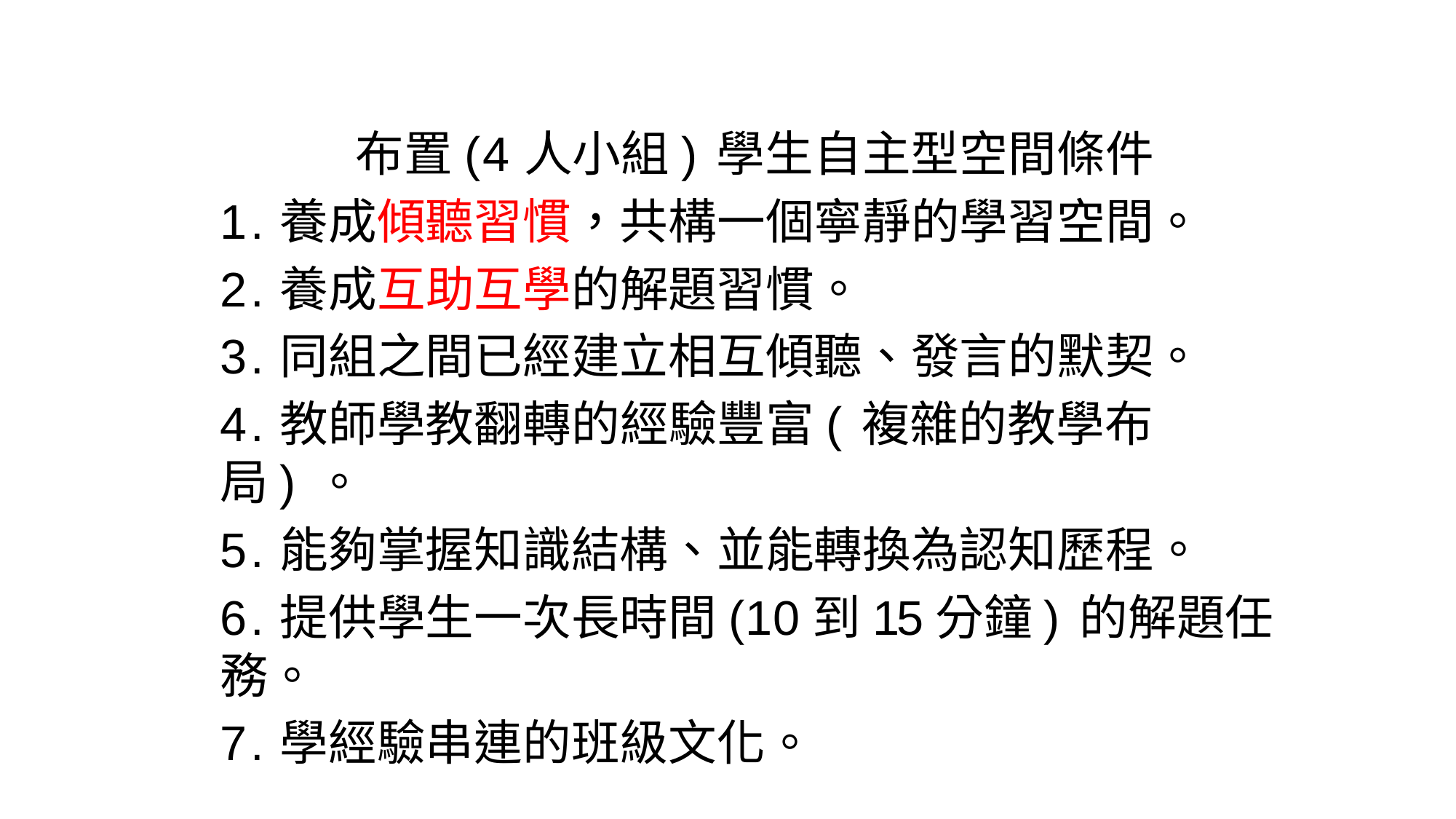

布置(4人小組)學生自主型空間條件
1.養成傾聽習慣，共構一個寧靜的學習空間。
2.養成互助互學的解題習慣。
3.同組之間已經建立相互傾聽、發言的默契。
4.教師學教翻轉的經驗豐富(複雜的教學布局)。
5.能夠掌握知識結構、並能轉換為認知歷程。
6.提供學生一次長時間(10到15分鐘)的解題任務。
7.學經驗串連的班級文化。